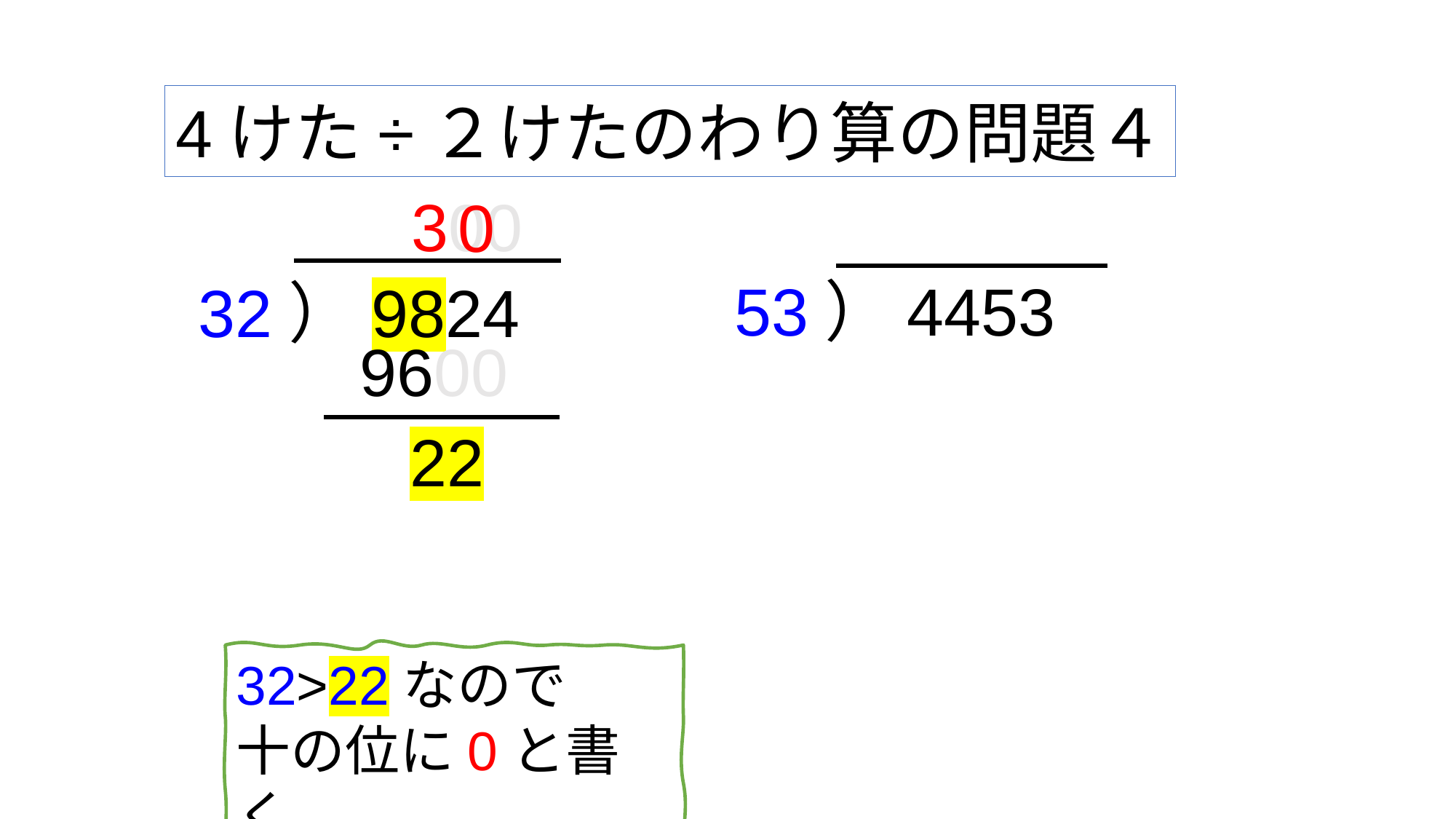

4けた÷２けたのわり算の問題４
300
0
32）9824
53）4453
9600
22
32>22なので
十の位に0と書く